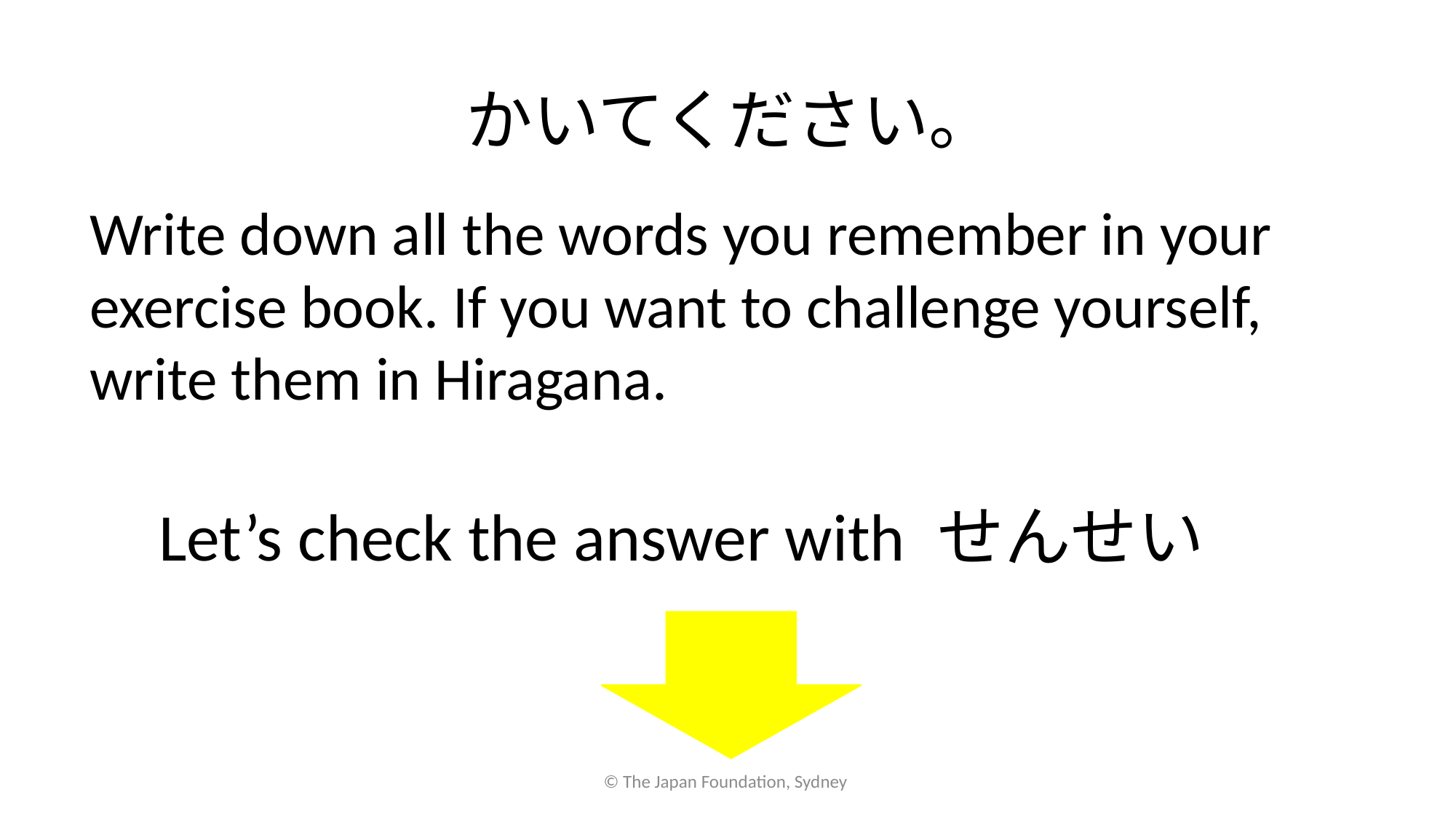

かいてください。

Write down all the words you remember in your exercise book. If you want to challenge yourself, write them in Hiragana.
Let’s check the answer with せんせい

© The Japan Foundation, Sydney